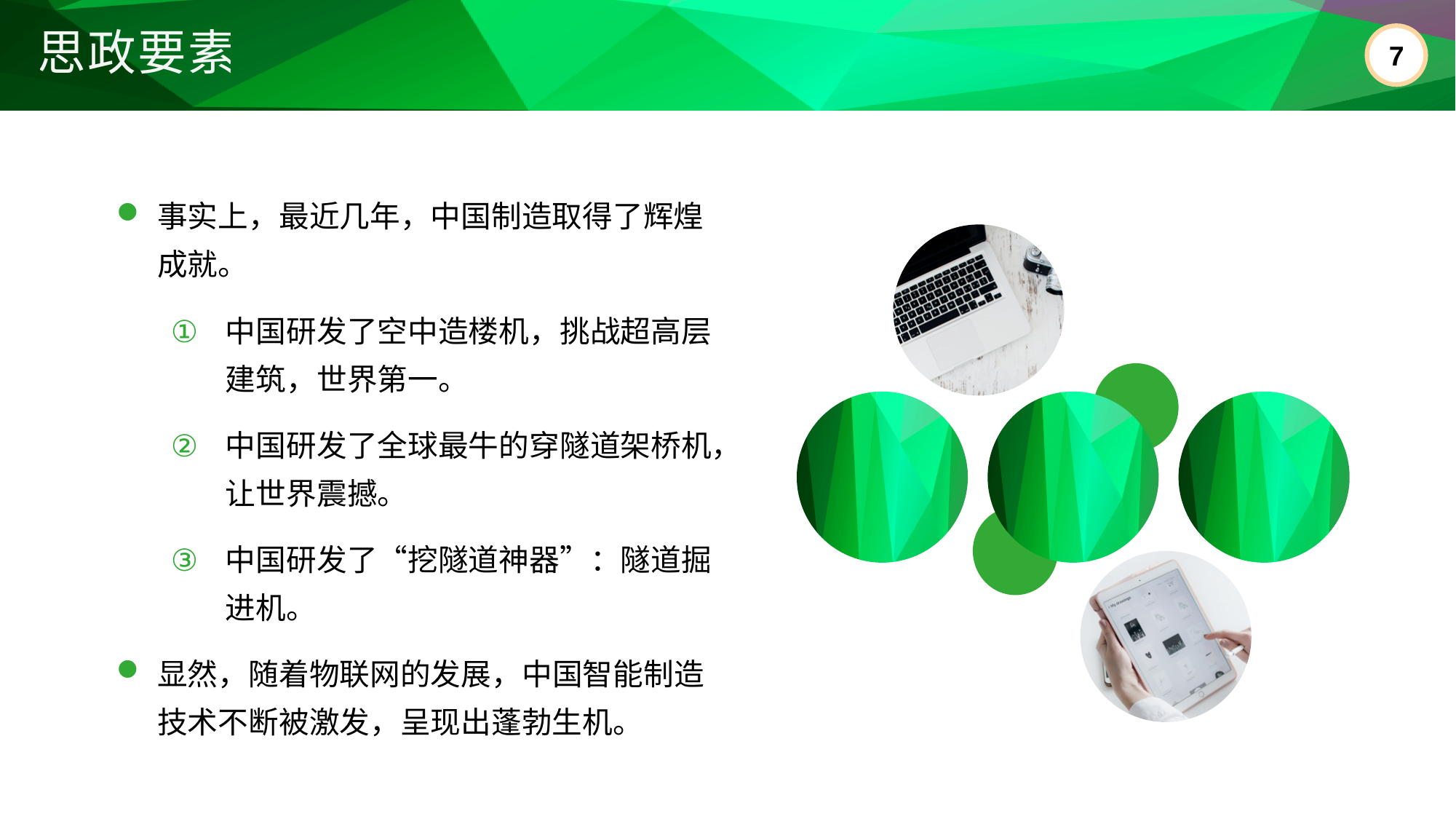

思政要素
事实上，最近几年，中国制造取得了辉煌成就。
中国研发了空中造楼机，挑战超高层建筑，世界第一。
中国研发了全球最牛的穿隧道架桥机，让世界震撼。
中国研发了“挖隧道神器”：隧道掘进机。
显然，随着物联网的发展，中国智能制造技术不断被激发，呈现出蓬勃生机。